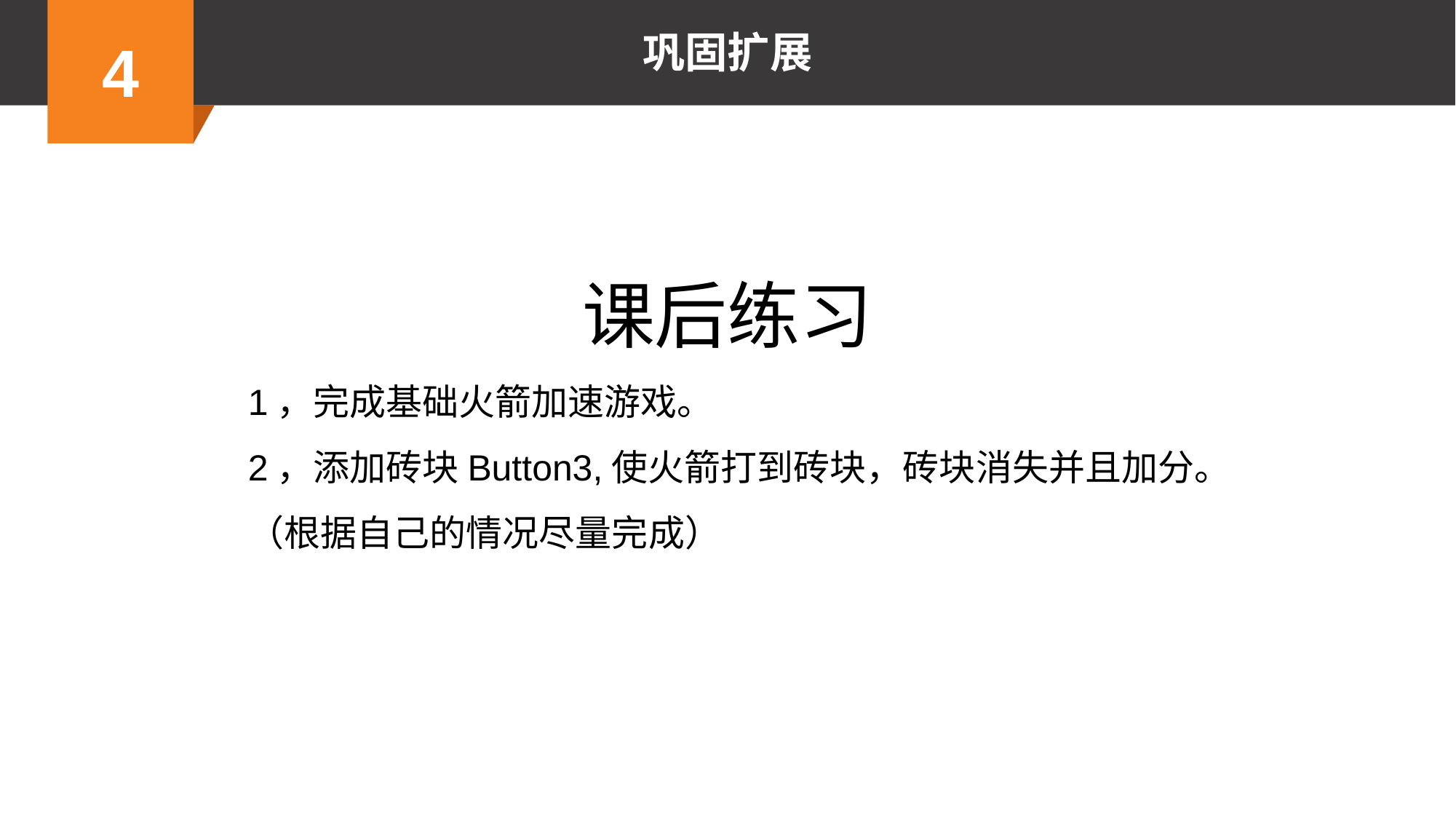

课后练习
1，完成基础火箭加速游戏。
2，添加砖块Button3,使火箭打到砖块，砖块消失并且加分。
（根据自己的情况尽量完成）